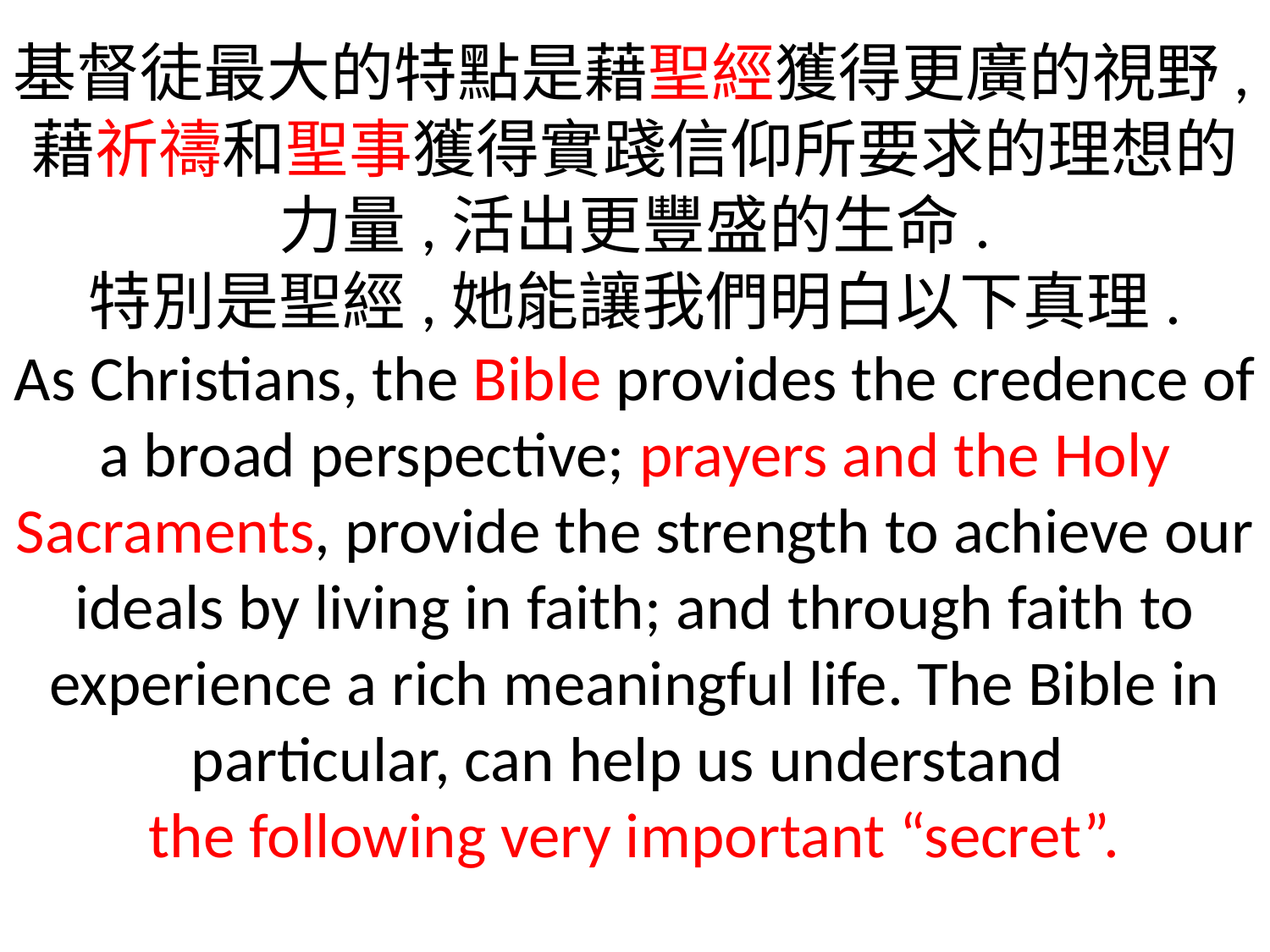

基督徒最大的特點是藉聖經獲得更廣的視野,藉祈禱和聖事獲得實踐信仰所要求的理想的力量,活出更豐盛的生命.
特別是聖經,她能讓我們明白以下真理.
As Christians, the Bible provides the credence of a broad perspective; prayers and the Holy Sacraments, provide the strength to achieve our ideals by living in faith; and through faith to experience a rich meaningful life. The Bible in particular, can help us understand
the following very important “secret”.